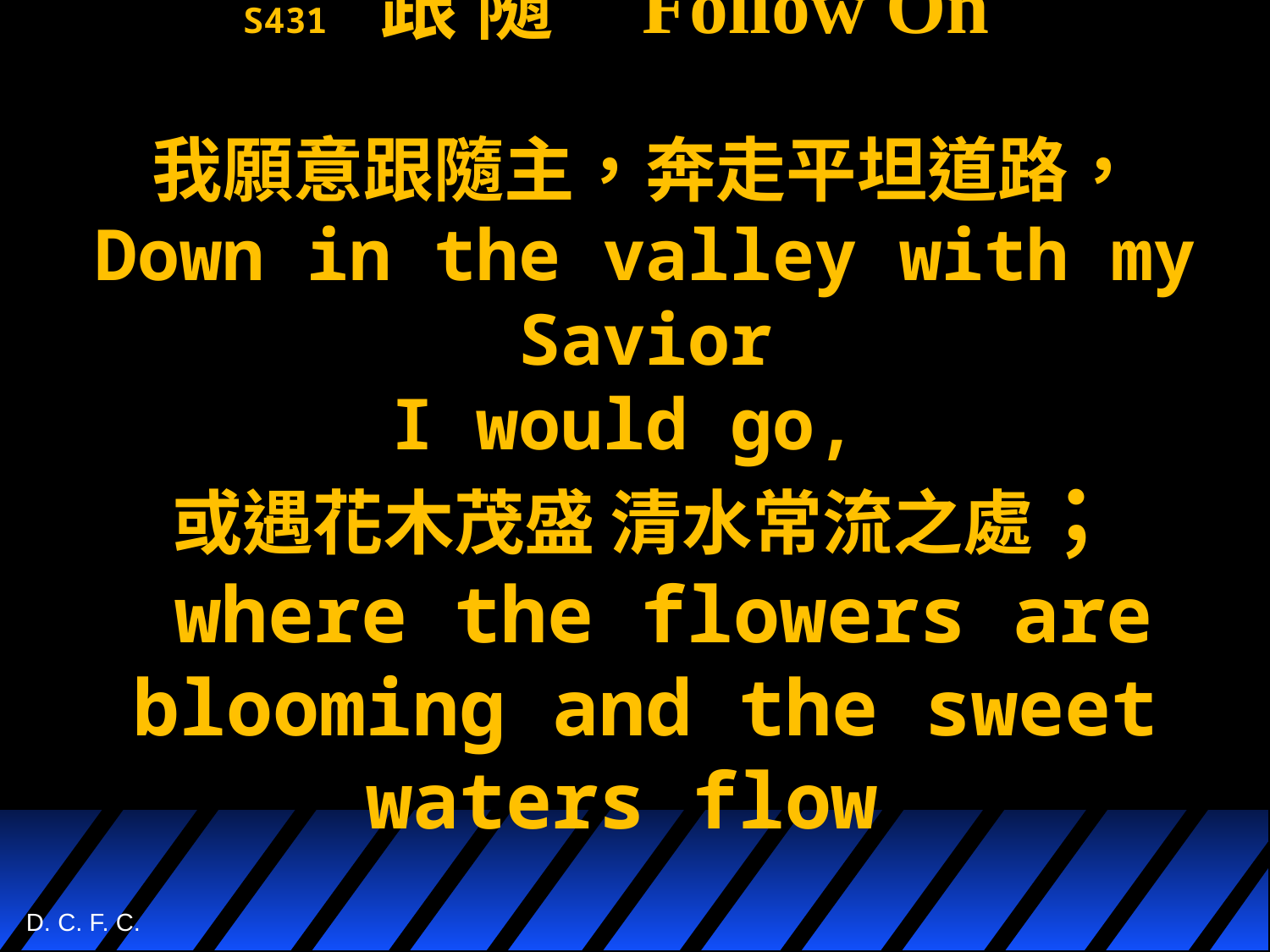

# S431 跟 隨    Follow On 我願意跟隨主，奔走平坦道路， Down in the valley with my Savior I would go, 或遇花木茂盛 清水常流之處； where the flowers are blooming and the sweet waters flow